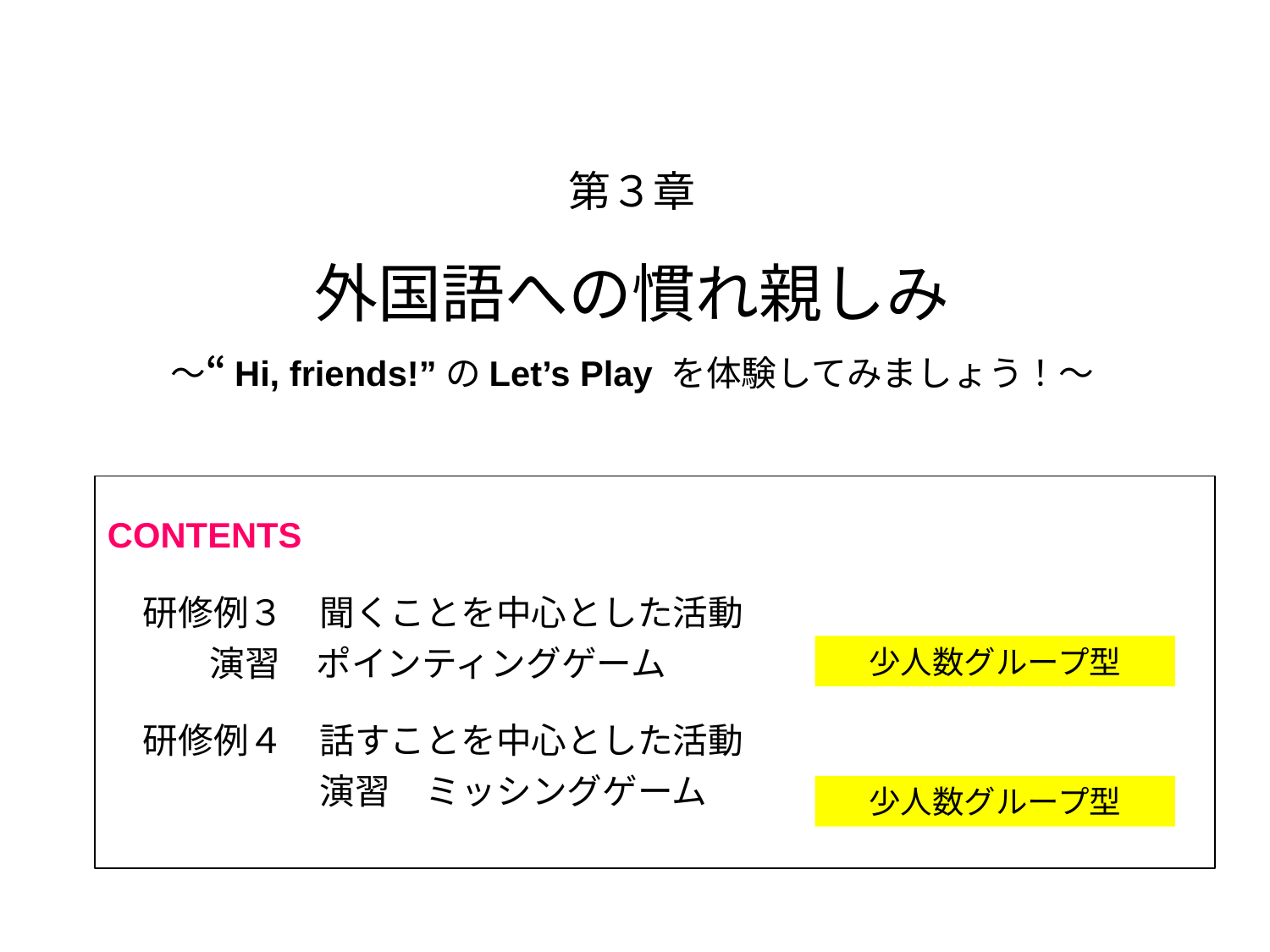

# 第３章 外国語への慣れ親しみ ～“Hi, friends!”のLet’s Play を体験してみましょう！～

CONTENTS

　研修例３　聞くことを中心とした活動
            演習　ポインティングゲーム

　研修例４　話すことを中心とした活動
　　　　　　演習　ミッシングゲーム

少人数グループ型
少人数グループ型